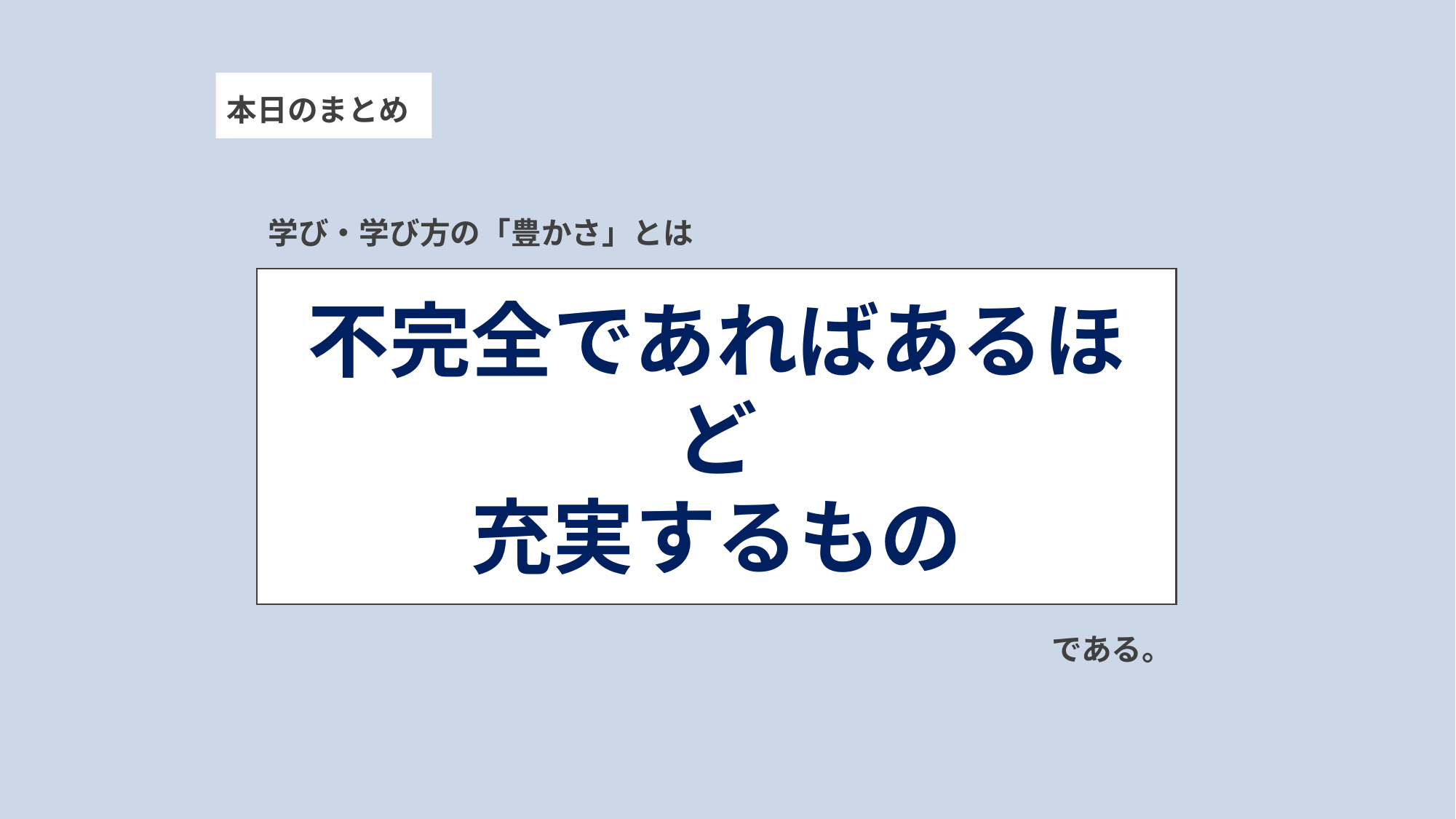

本日のまとめ
学び・学び方の「豊かさ」とは
不完全であればあるほど
充実するもの
である。